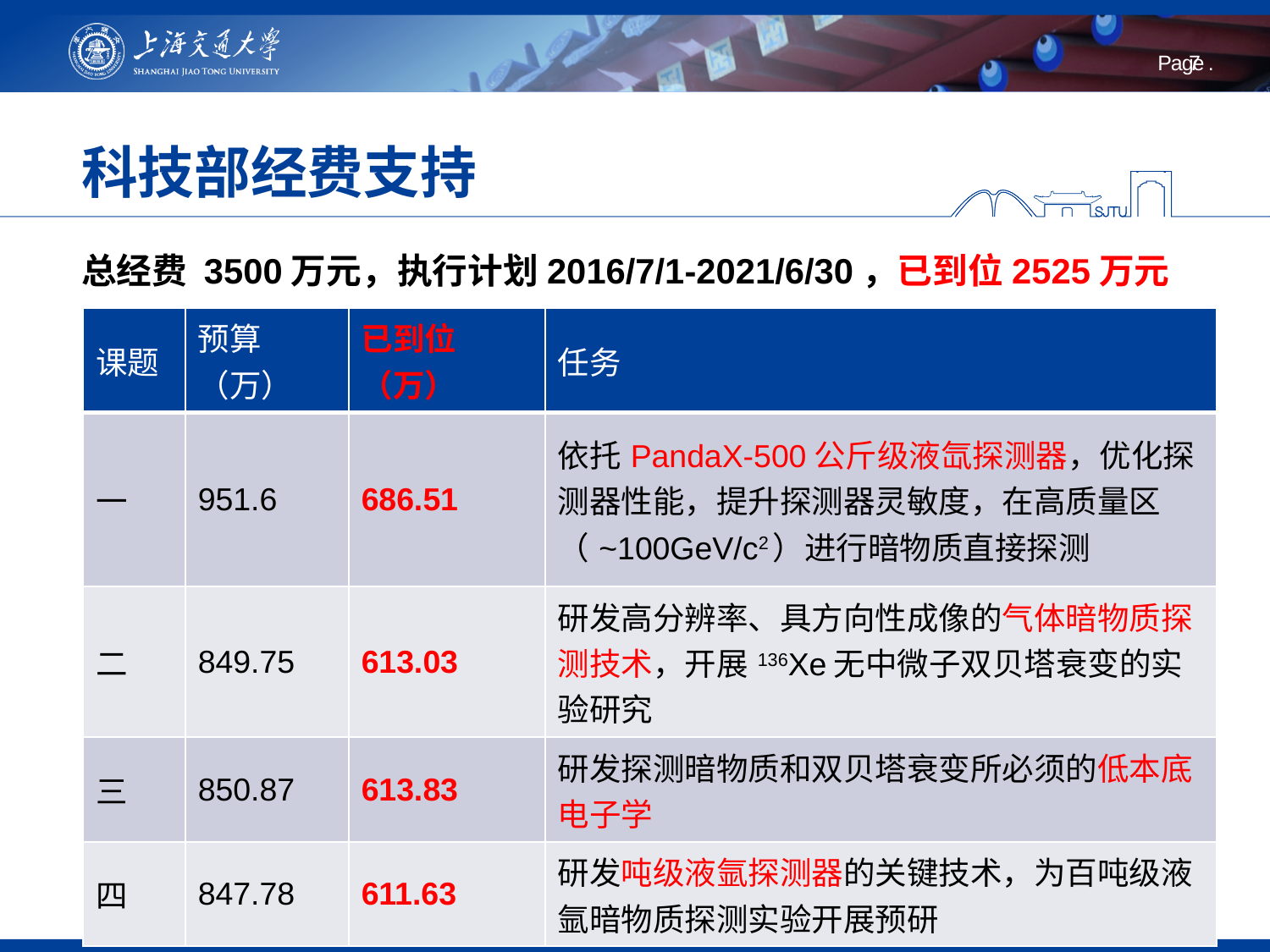

# 科技部经费支持
总经费 3500万元，执行计划2016/7/1-2021/6/30，已到位2525万元
| 课题 | 预算（万） | 已到位（万） | 任务 |
| --- | --- | --- | --- |
| 一 | 951.6 | 686.51 | 依托PandaX-500公斤级液氙探测器，优化探测器性能，提升探测器灵敏度，在高质量区（~100GeV/c2）进行暗物质直接探测 |
| 二 | 849.75 | 613.03 | 研发高分辨率、具方向性成像的气体暗物质探测技术，开展136Xe无中微子双贝塔衰变的实验研究 |
| 三 | 850.87 | 613.83 | 研发探测暗物质和双贝塔衰变所必须的低本底电子学 |
| 四 | 847.78 | 611.63 | 研发吨级液氩探测器的关键技术，为百吨级液氩暗物质探测实验开展预研 |